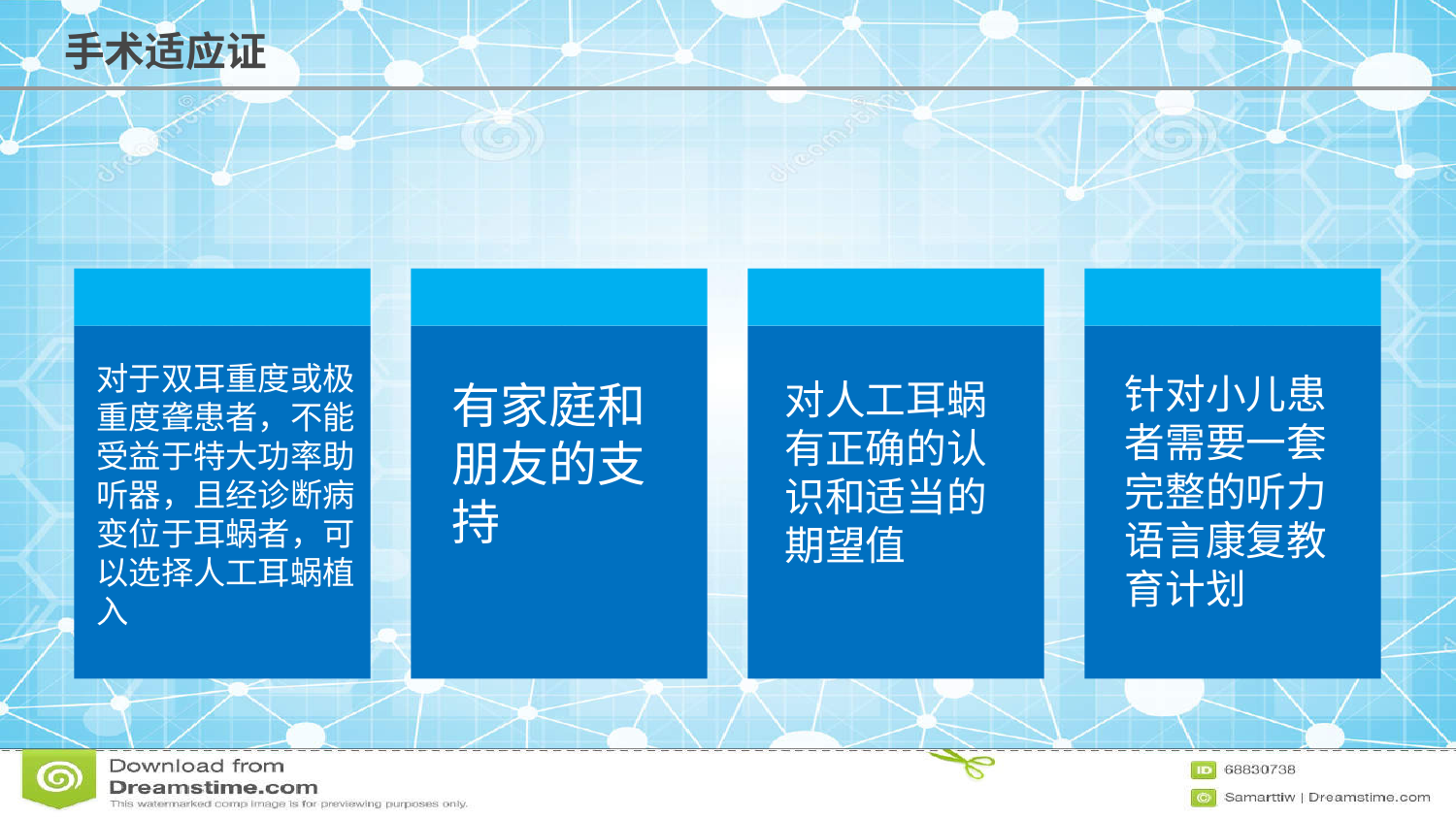

手术适应证

对于双耳重度或极重度聋患者，不能受益于特大功率助听器，且经诊断病变位于耳蜗者，可以选择人工耳蜗植入
针对小儿患者需要一套完整的听力语言康复教育计划
有家庭和朋友的支持
对人工耳蜗有正确的认识和适当的期望值